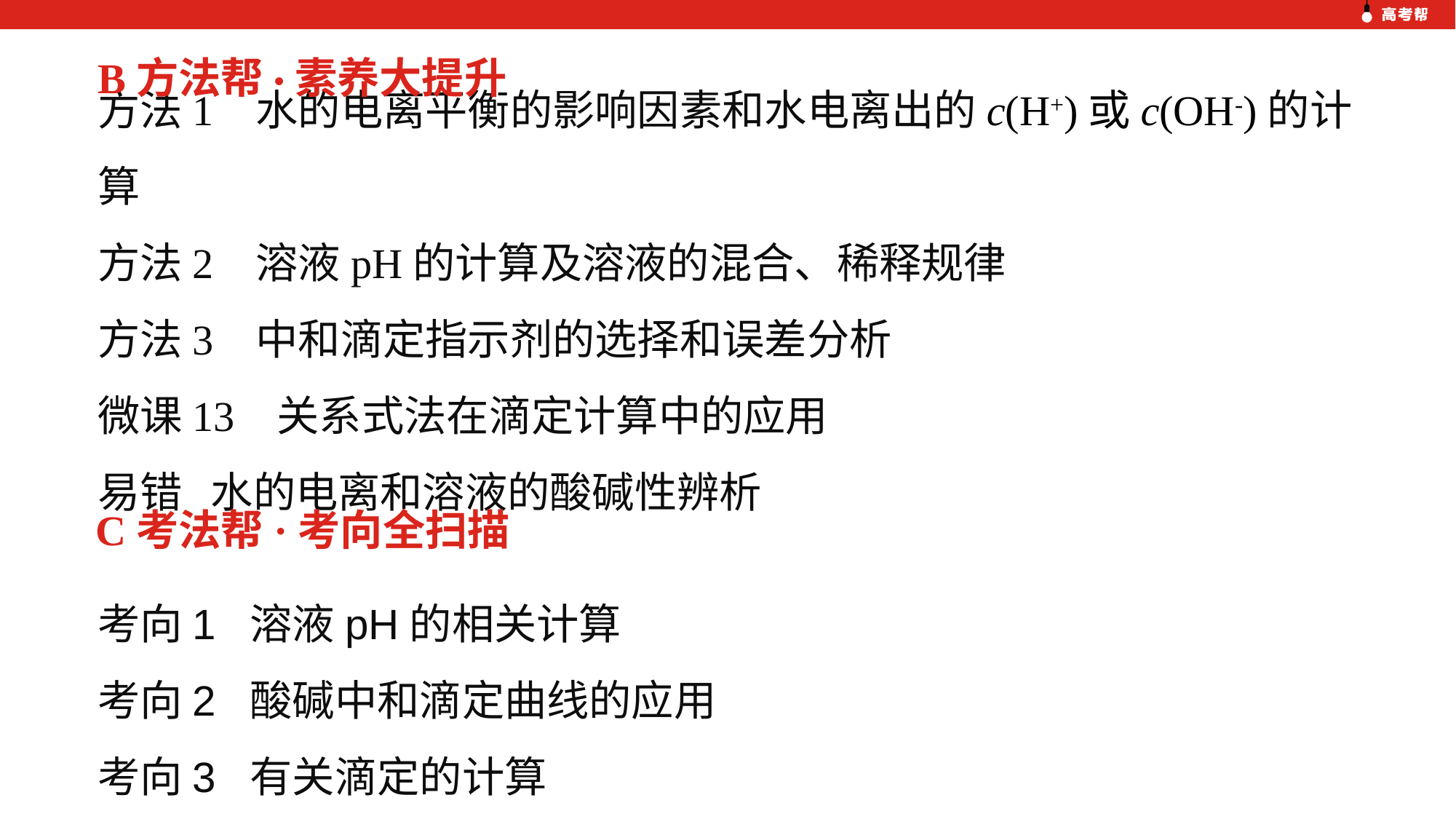

B方法帮·素养大提升
方法1   水的电离平衡的影响因素和水电离出的c(H+)或c(OH-)的计算
方法2   溶液pH的计算及溶液的混合、稀释规律
方法3   中和滴定指示剂的选择和误差分析
微课13   关系式法在滴定计算中的应用
易错   水的电离和溶液的酸碱性辨析
C考法帮·考向全扫描
考向1  溶液pH的相关计算
考向2  酸碱中和滴定曲线的应用
考向3  有关滴定的计算